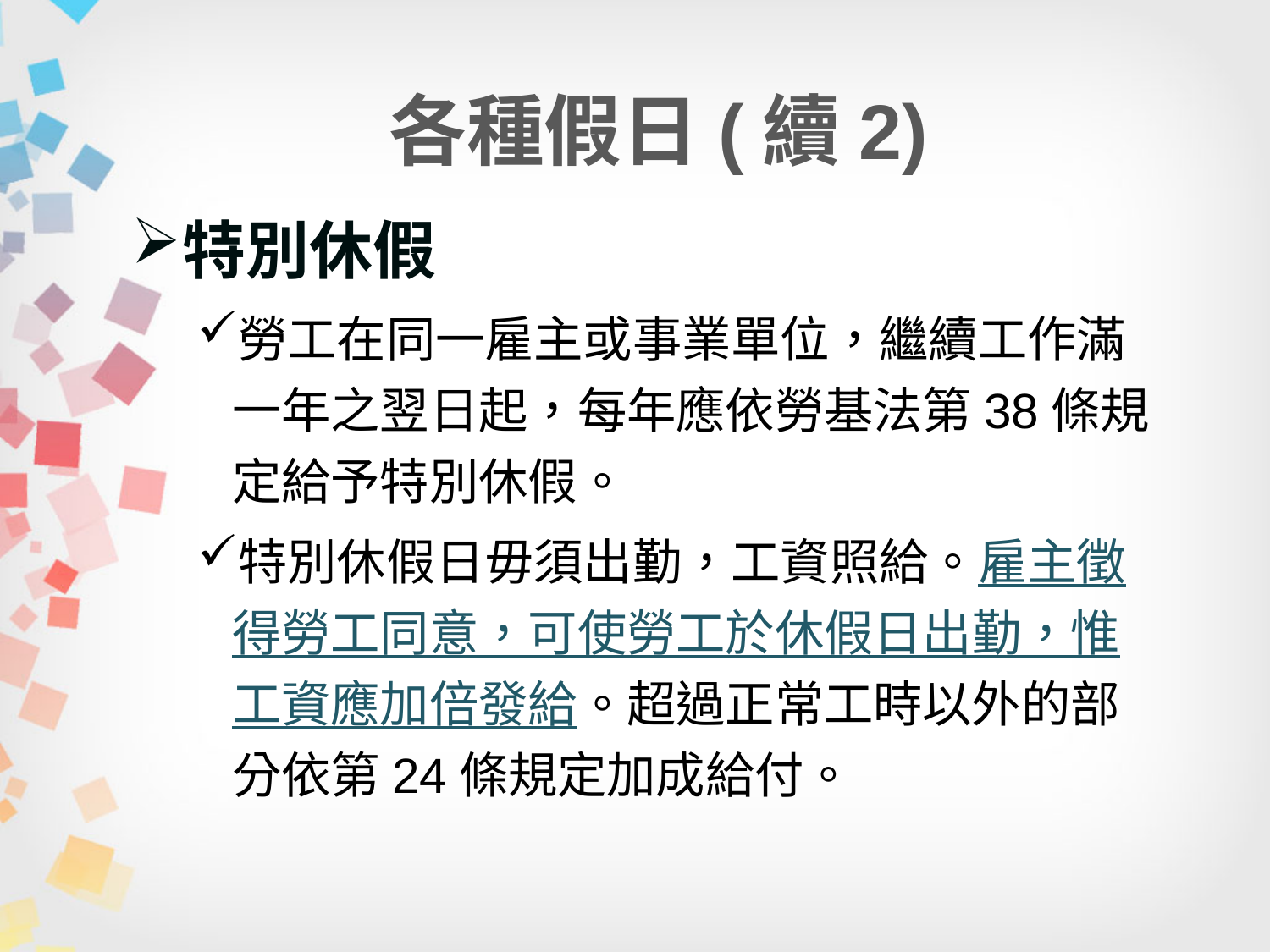

# 各種假日(續2)
特別休假
勞工在同一雇主或事業單位，繼續工作滿一年之翌日起，每年應依勞基法第38條規定給予特別休假。
特別休假日毋須出勤，工資照給。雇主徵得勞工同意，可使勞工於休假日出勤，惟工資應加倍發給。超過正常工時以外的部分依第24條規定加成給付。